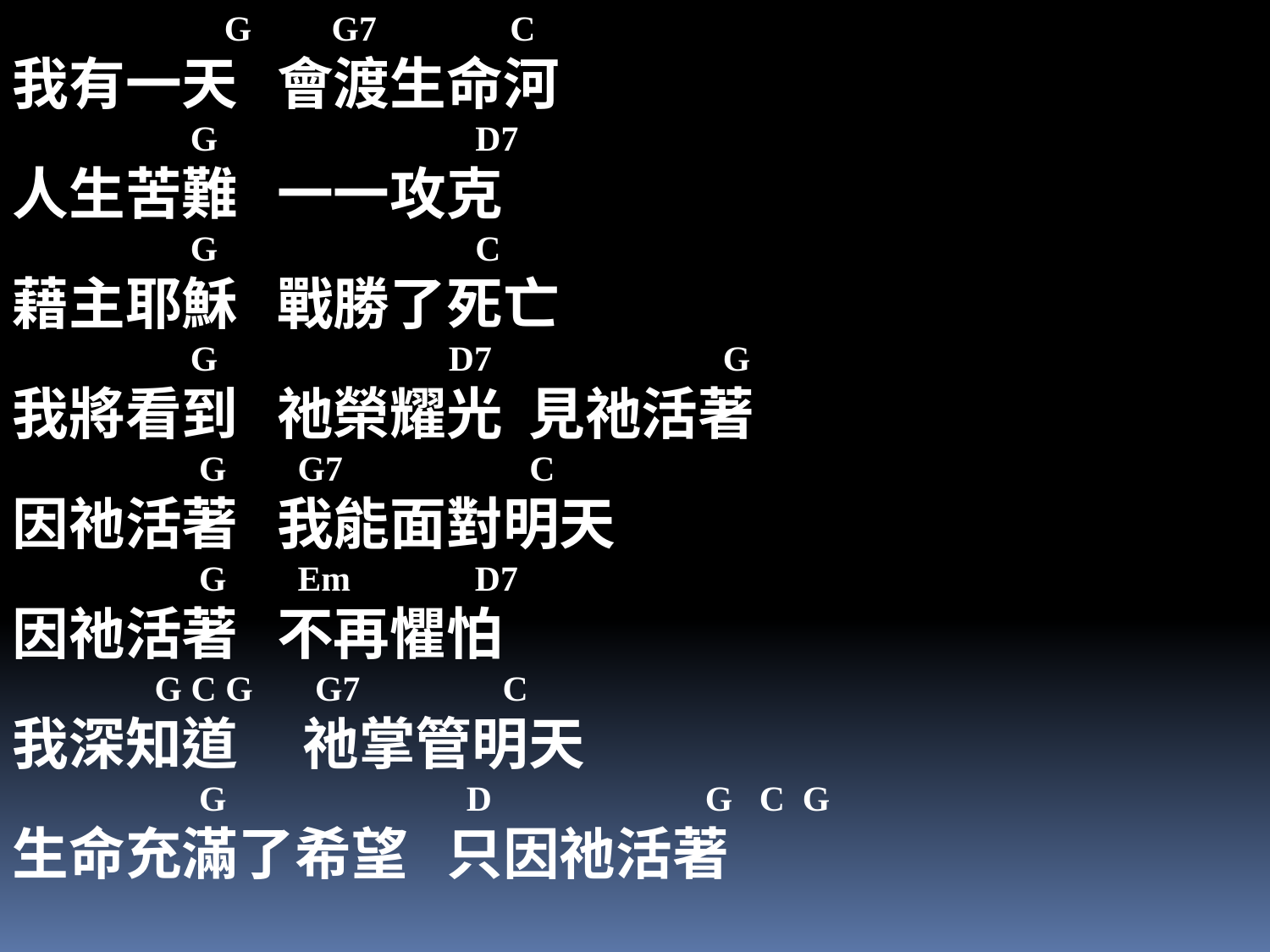

G         G7               C
我有一天   會渡生命河
                    G                             D7
人生苦難   一一攻克
                    G                             C
藉主耶穌   戰勝了死亡
                    G                          D7                          G
我將看到   祂榮耀光  見祂活著
                     G        G7                     C
因祂活著   我能面對明天
                     G        Em              D7
因祂活著   不再懼怕
                G C G       G7                C
我深知道     祂掌管明天
                     G                           D                        G   C  G
生命充滿了希望   只因祂活著